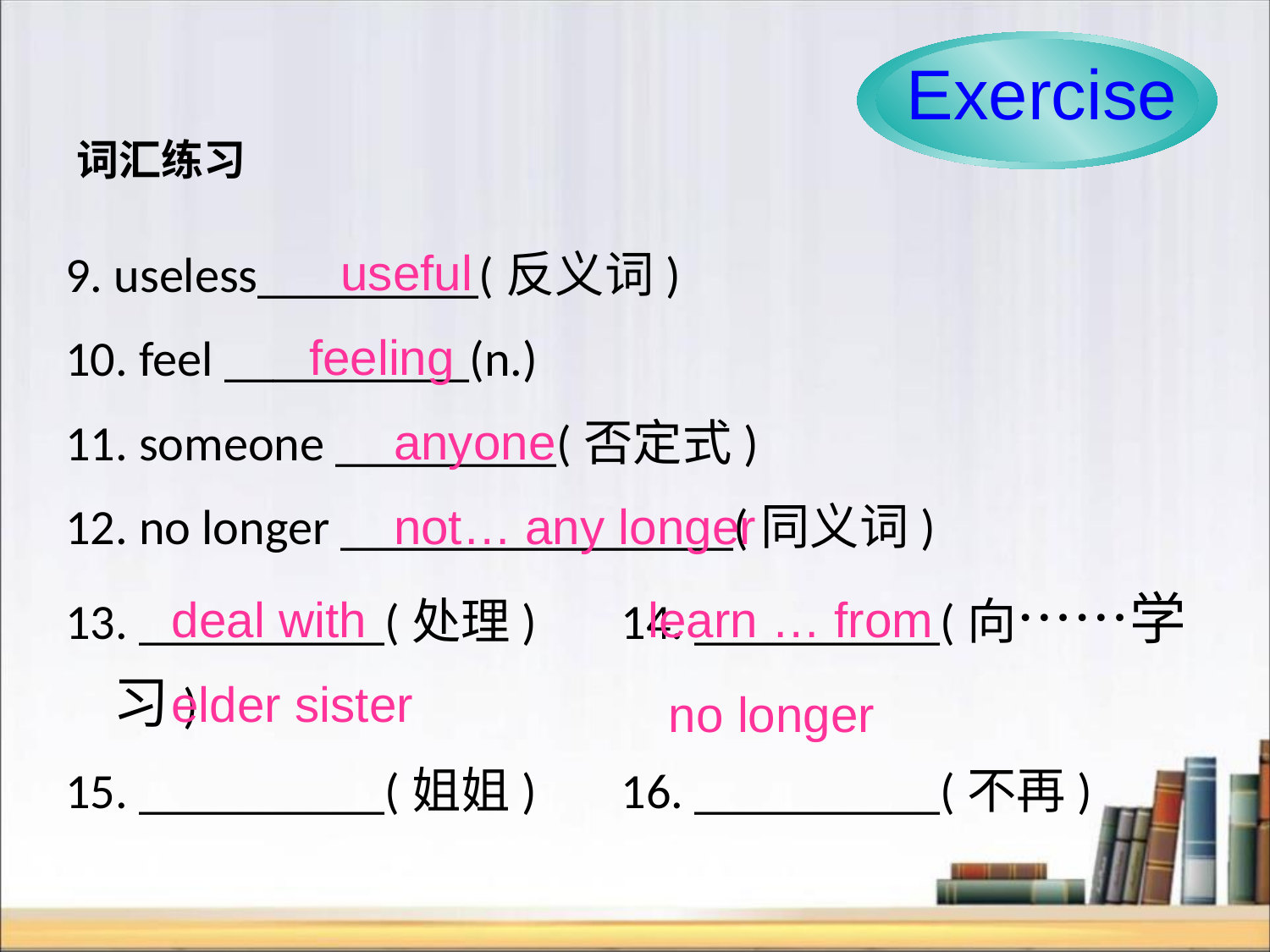

Exercise
词汇练习
9. useless_________(反义词)
10. feel __________(n.)
11. someone _________(否定式)
12. no longer ________________(同义词)
13. __________(处理)	14. __________(向……学习)
15. __________(姐姐)	16. __________(不再)
useful
feeling
anyone
not… any longer
deal with
learn … from
elder sister
no longer